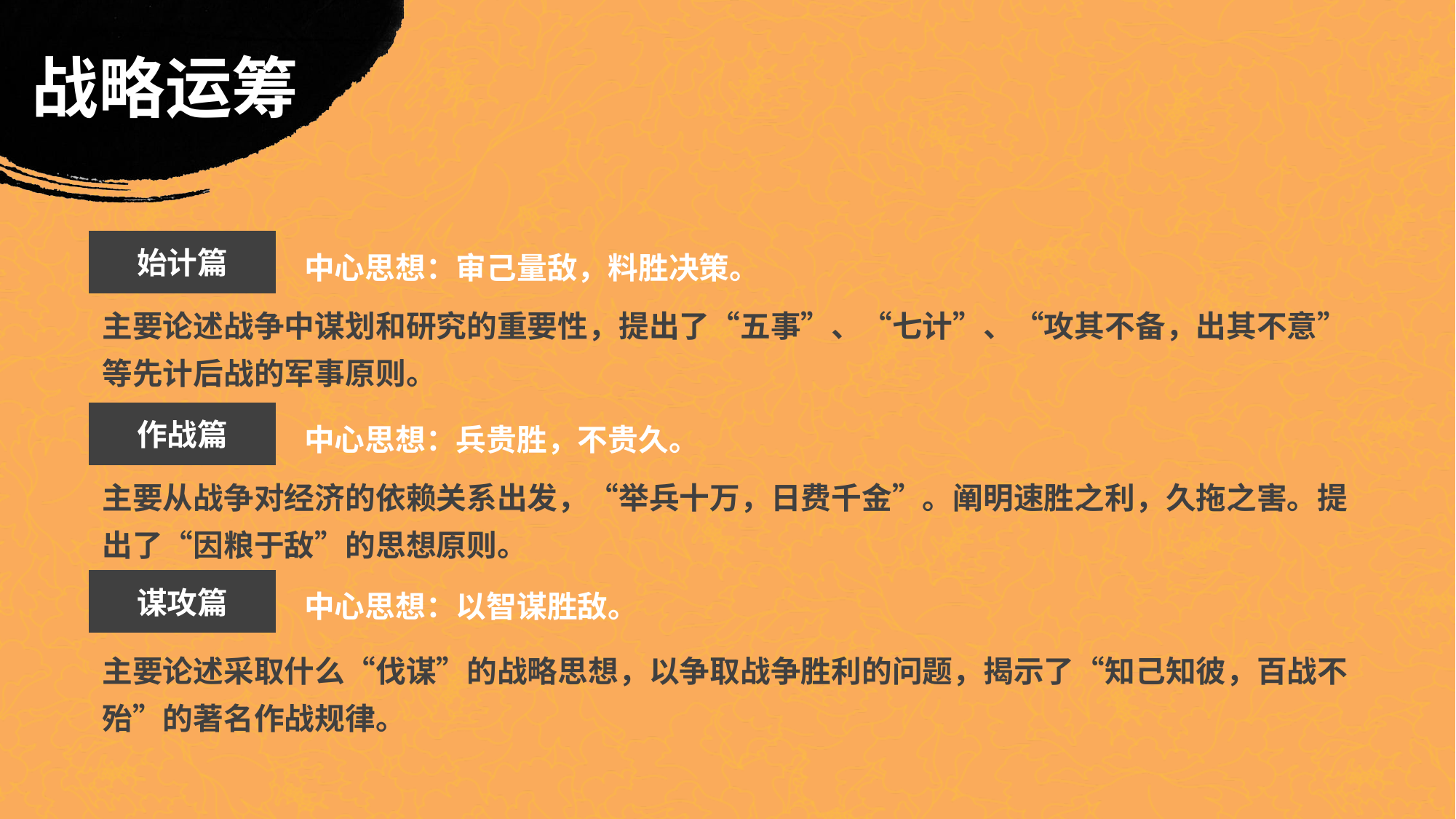

战略运筹
中心思想：审己量敌，料胜决策。
始计篇
主要论述战争中谋划和研究的重要性，提出了“五事”、“七计”、“攻其不备，出其不意”等先计后战的军事原则。
中心思想：兵贵胜，不贵久。
作战篇
主要从战争对经济的依赖关系出发，“举兵十万，日费千金”。阐明速胜之利，久拖之害。提出了“因粮于敌”的思想原则。
中心思想：以智谋胜敌。
谋攻篇
主要论述采取什么“伐谋”的战略思想，以争取战争胜利的问题，揭示了“知己知彼，百战不殆”的著名作战规律。